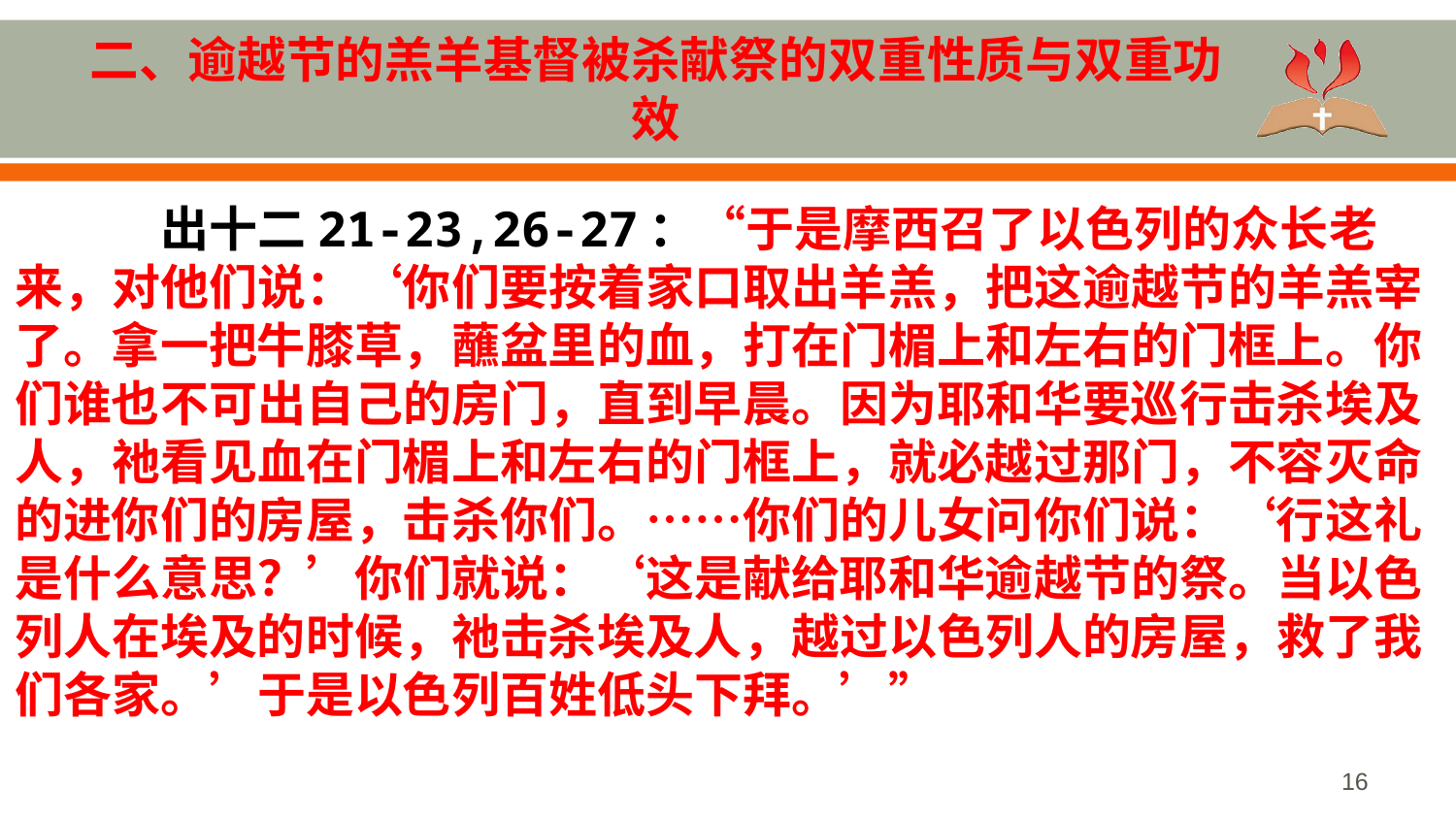

# 二、逾越节的羔羊基督被杀献祭的双重性质与双重功效
	出十二21-23,26-27：“于是摩西召了以色列的众长老来，对他们说：‘你们要按着家口取出羊羔，把这逾越节的羊羔宰了。拿一把牛膝草，蘸盆里的血，打在门楣上和左右的门框上。你们谁也不可出自己的房门，直到早晨。因为耶和华要巡行击杀埃及人，祂看见血在门楣上和左右的门框上，就必越过那门，不容灭命的进你们的房屋，击杀你们。……你们的儿女问你们说：‘行这礼是什么意思？’你们就说：‘这是献给耶和华逾越节的祭。当以色列人在埃及的时候，祂击杀埃及人，越过以色列人的房屋，救了我们各家。’于是以色列百姓低头下拜。’”
16